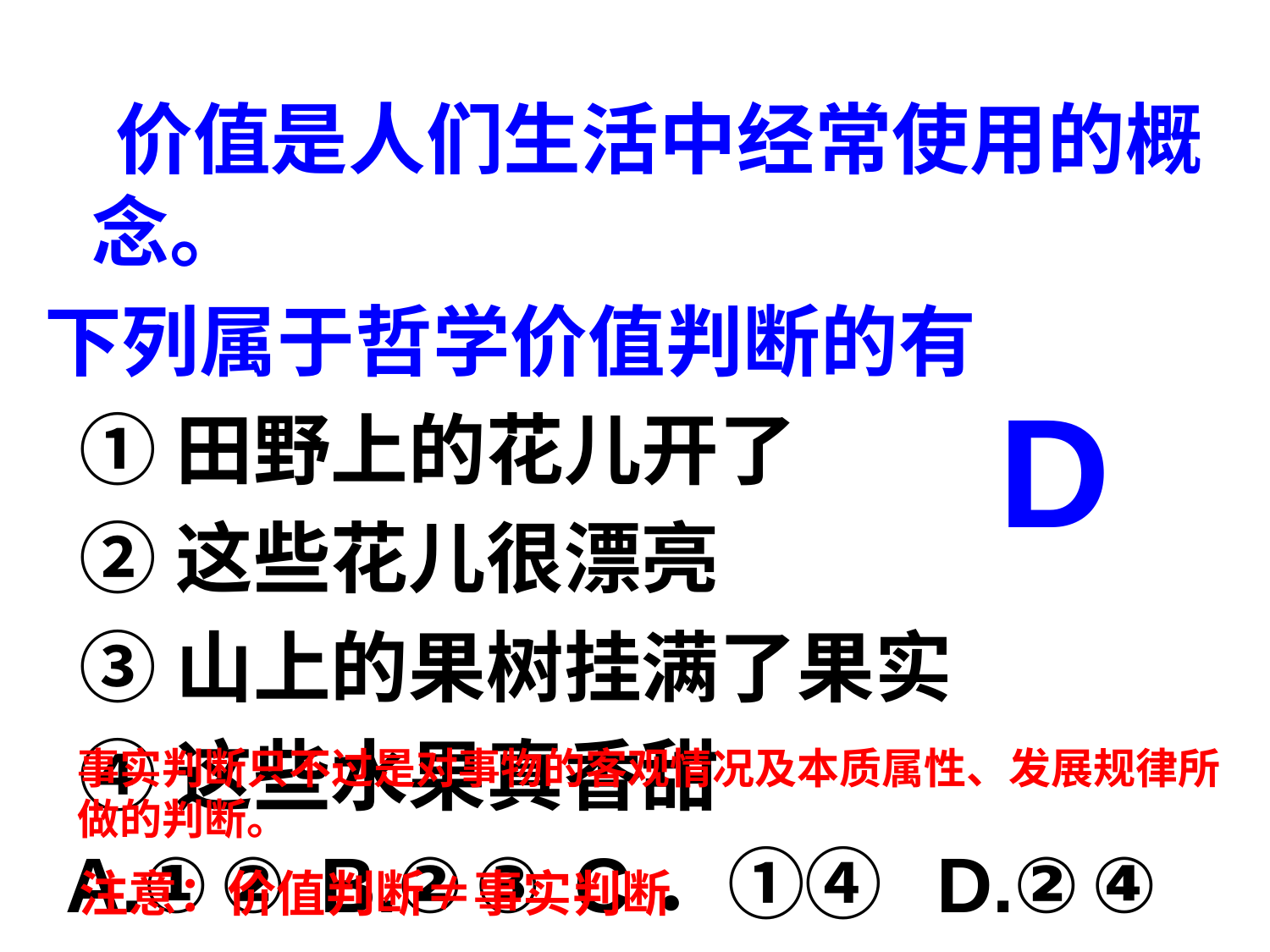

价值是人们生活中经常使用的概念。
下列属于哲学价值判断的有
  ①田野上的花儿开了
  ②这些花儿很漂亮
  ③山上的果树挂满了果实
  ④这些水果真香甜
 A.①② B.②③ C．①④  D.②④
D
事实判断只不过是对事物的客观情况及本质属性、发展规律所做的判断。
注意：价值判断≠事实判断